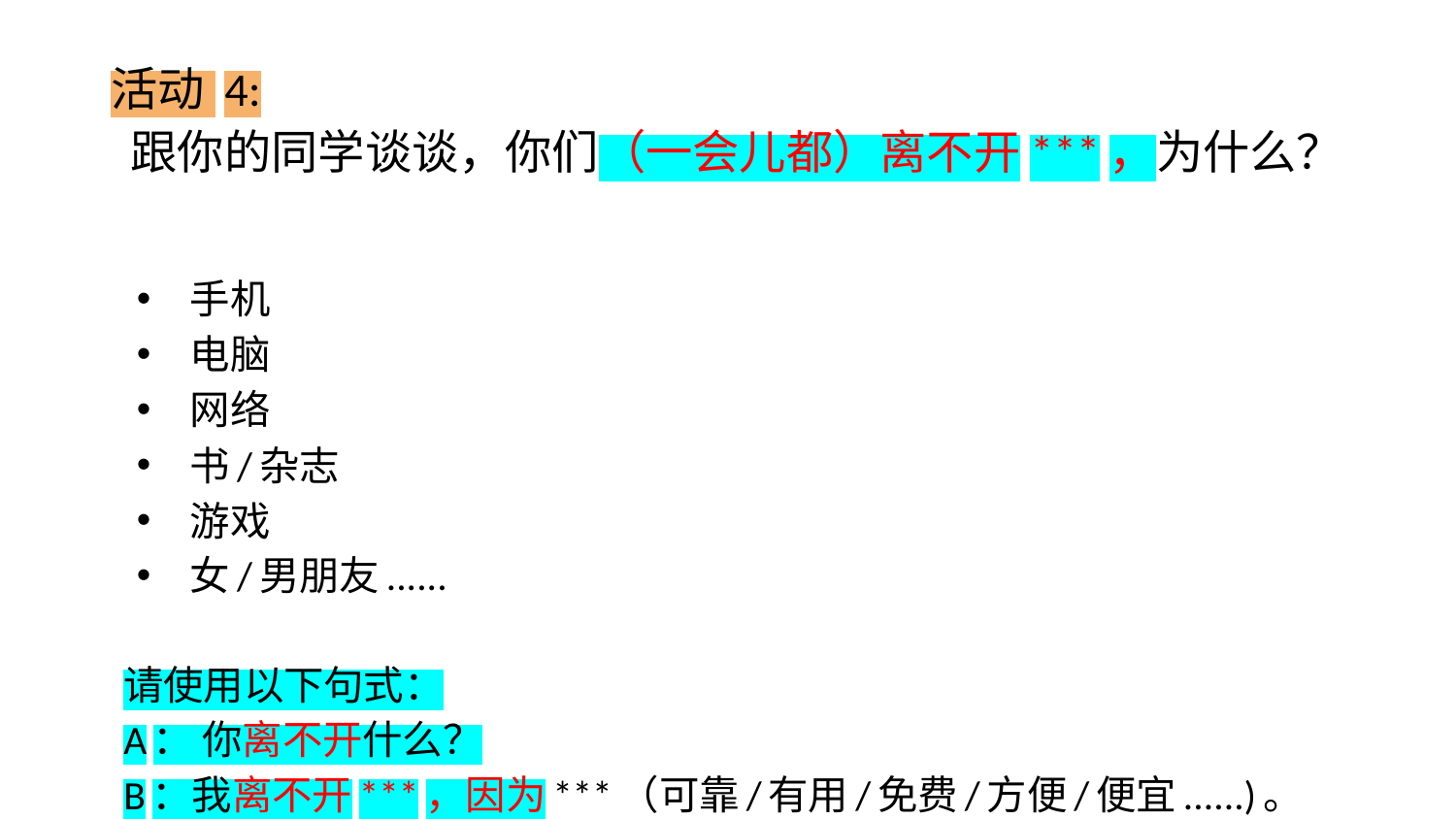

# 活动 4:
 跟你的同学谈谈，你们（一会儿都）离不开***，为什么？

手机
电脑
网络
书/杂志
游戏
女/男朋友......

请使用以下句式：
A： 你离不开什么？
B：我离不开***，因为***（可靠/有用/免费/方便/便宜......)。